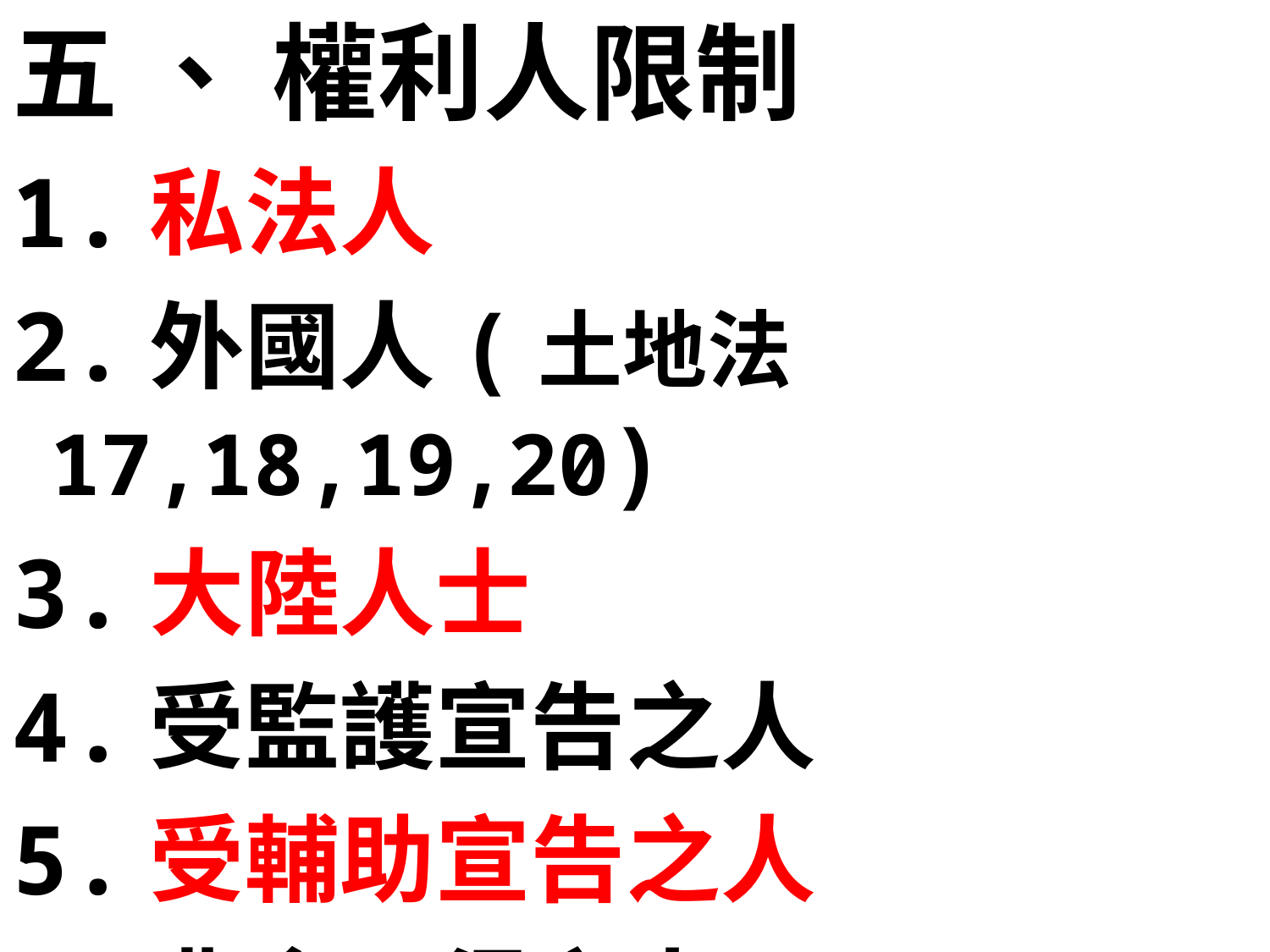

五 、 權利人限制

1.私法人
2.外國人(土地法17,18,19,20)
3.大陸人士
4.受監護宣告之人
5.受輔助宣告之人
6.農舍取得之人